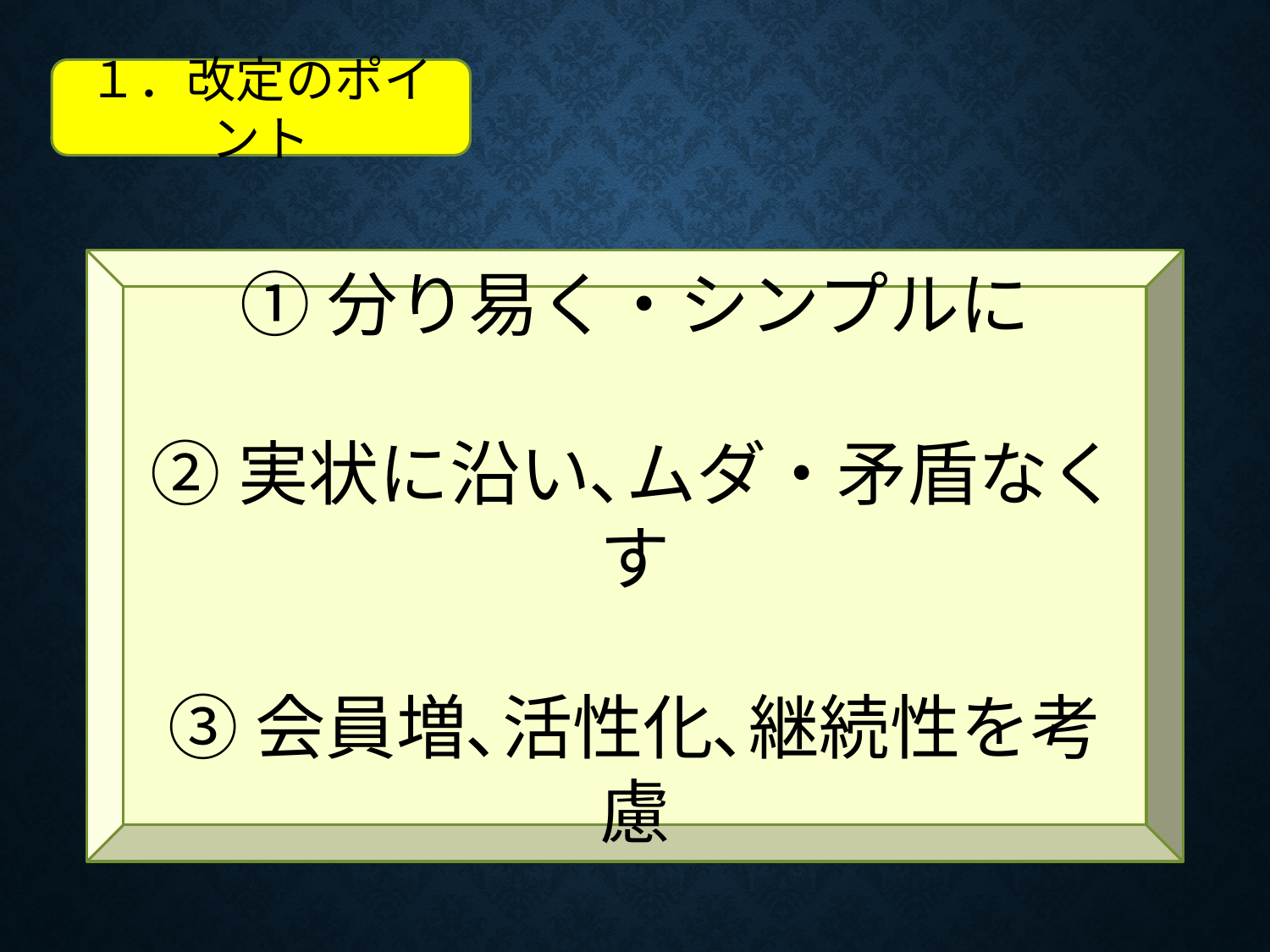

１．改定のポイント
①分り易く・シンプルに

②実状に沿い､ムダ・矛盾なくす

③会員増､活性化､継続性を考慮